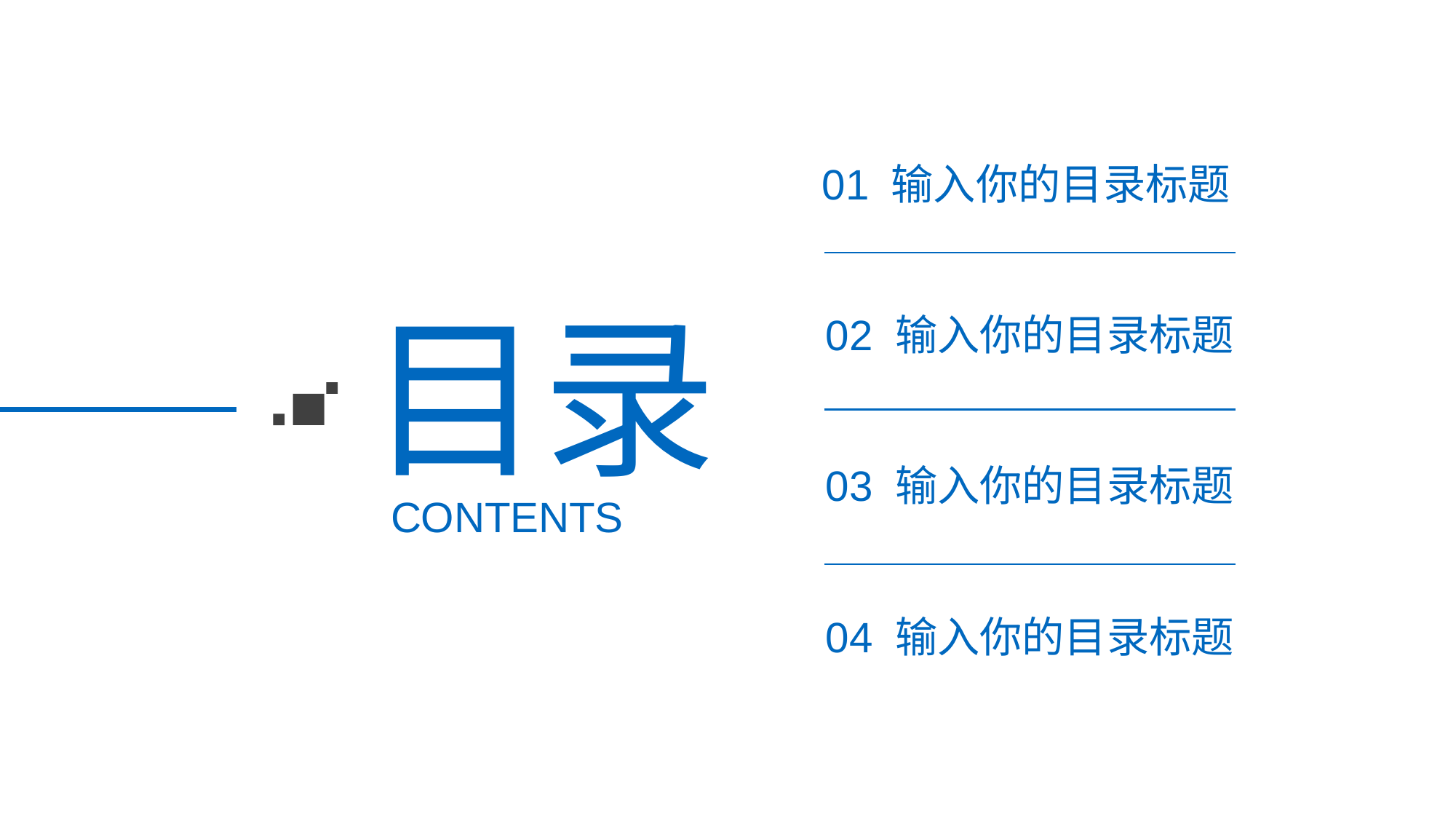

01 输入你的目录标题
目录
02 输入你的目录标题

03 输入你的目录标题
CONTENTS
04 输入你的目录标题